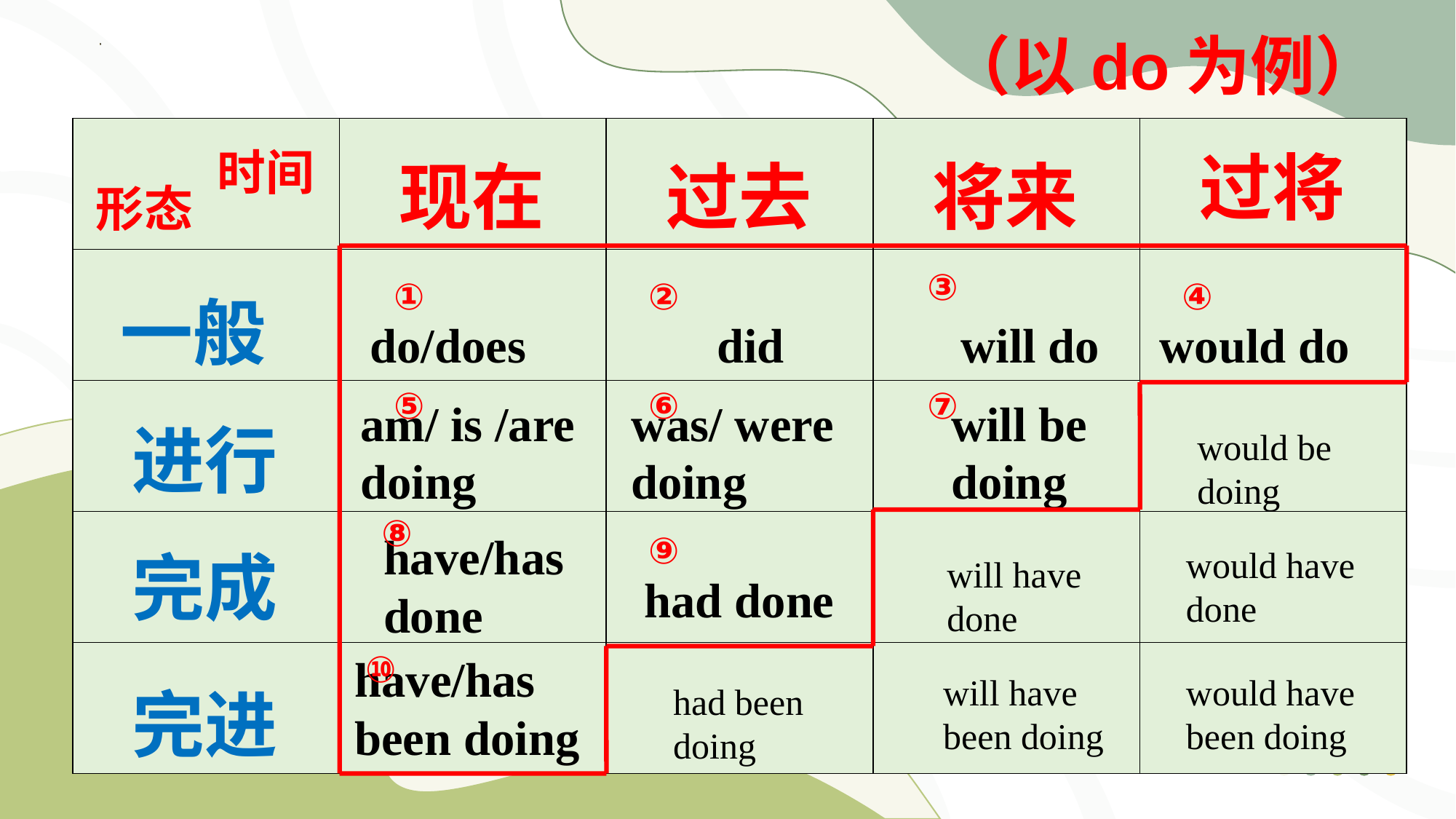

（以do为例）
|  |  |  |  |  |
| --- | --- | --- | --- | --- |
|  |  |  |  |  |
|  |  |  |  |  |
|  |  |  |  |  |
|  |  |  |  |  |
时间
过将
现在
过去
将来
形态

③
①
②
④
一般
do/does
did
will do
would do
⑤
⑥
⑦

am/ is /are
doing
was/ were
doing
will be
doing
进行
would be
doing
⑧

have/has
done
⑨
完成
would have
done
will have
done

had done
⑩
have/has
been doing

will have
been doing
would have
been doing
完进
had been
doing